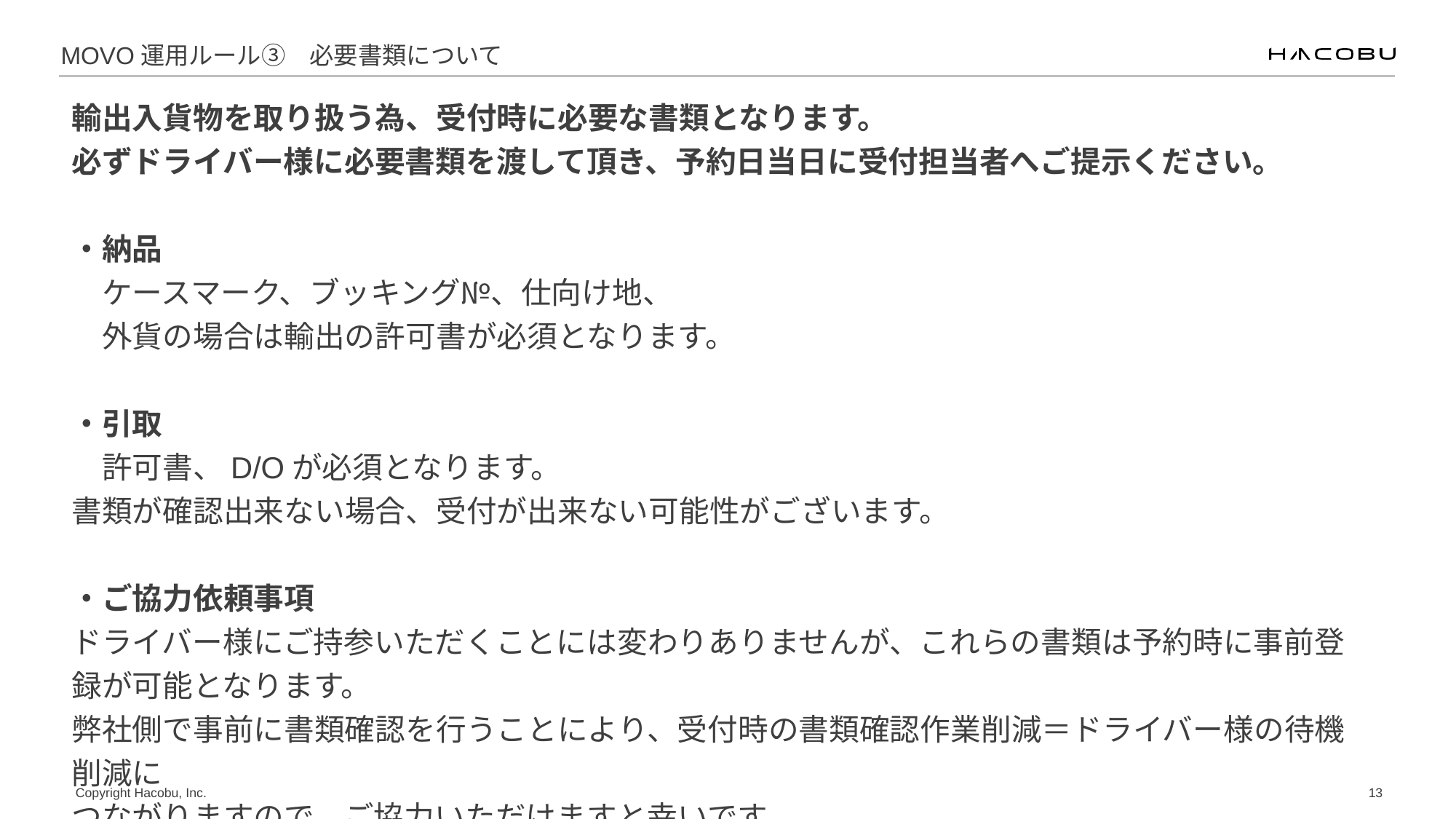

# MOVO運用ルール③　必要書類について
輸出入貨物を取り扱う為、受付時に必要な書類となります。
必ずドライバー様に必要書類を渡して頂き、予約日当日に受付担当者へご提示ください。

・納品
　ケースマーク、ブッキング№、仕向け地、
　外貨の場合は輸出の許可書が必須となります。

・引取
　許可書、D/Oが必須となります。
書類が確認出来ない場合、受付が出来ない可能性がございます。

・ご協力依頼事項
ドライバー様にご持参いただくことには変わりありませんが、これらの書類は予約時に事前登録が可能となります。
弊社側で事前に書類確認を行うことにより、受付時の書類確認作業削減＝ドライバー様の待機削減に
つながりますので、ご協力いただけますと幸いです。